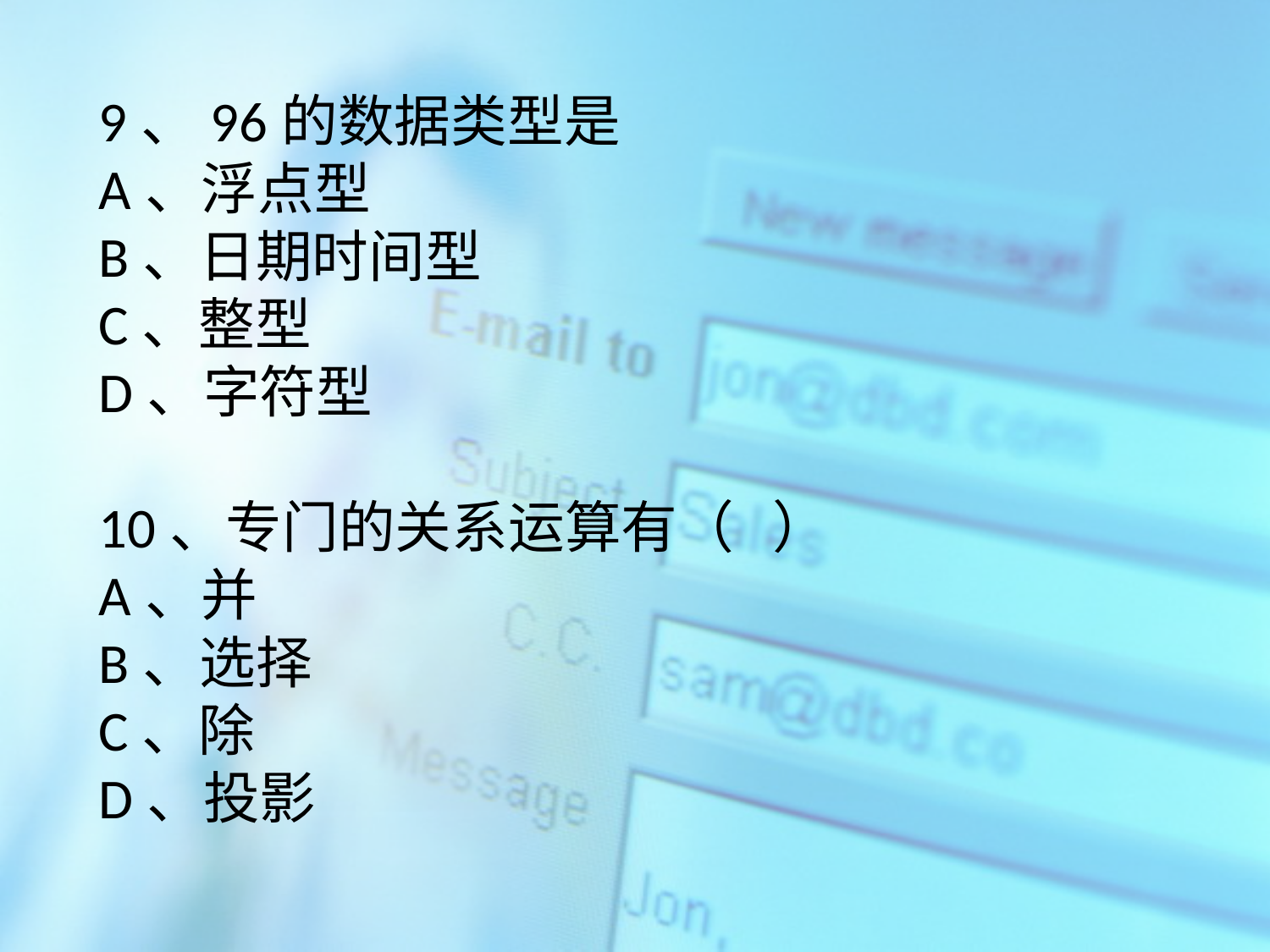

9、96的数据类型是
A、浮点型
B、日期时间型
C、整型
D、字符型

10、专门的关系运算有（   ）
A、并
B、选择
C、除
D、投影